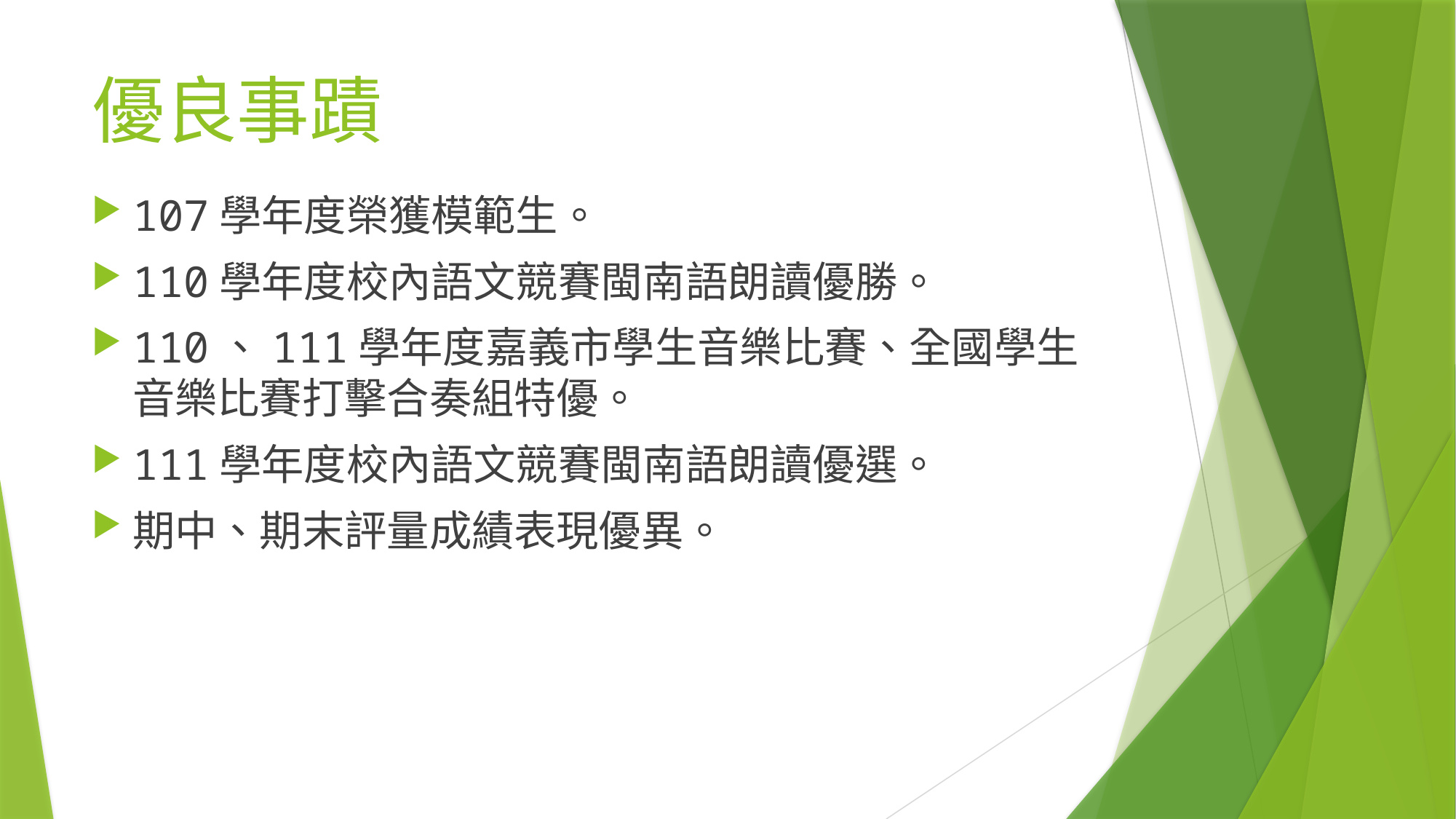

# 優良事蹟
107學年度榮獲模範生。
110學年度校內語文競賽閩南語朗讀優勝。
110、111學年度嘉義市學生音樂比賽、全國學生音樂比賽打擊合奏組特優。
111學年度校內語文競賽閩南語朗讀優選。
期中、期末評量成績表現優異。